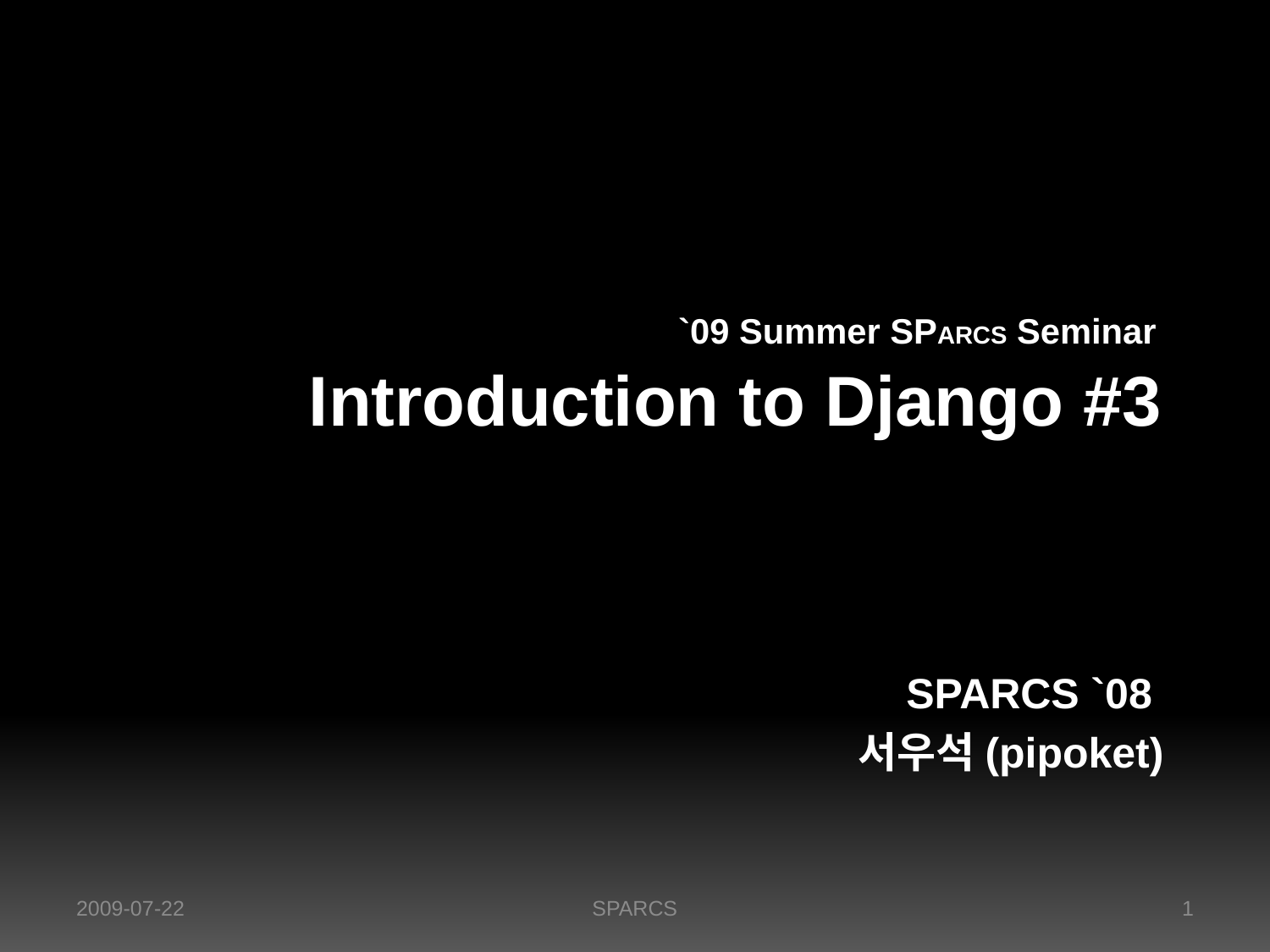

# Introduction to Django #3
`09 Summer SPARCS Seminar
SPARCS `08
서우석(pipoket)
2009-07-22
SPARCS
1